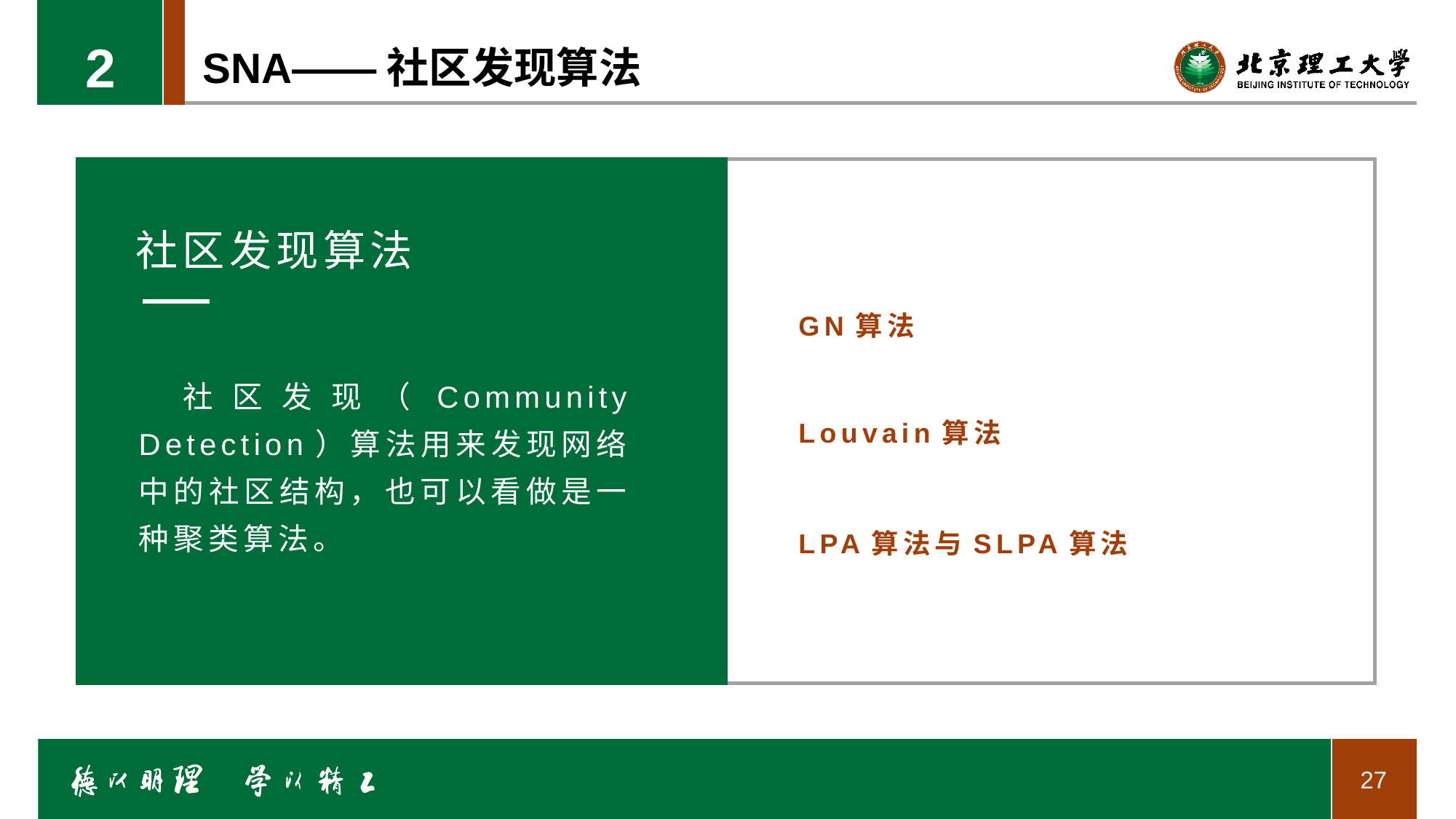

2
# SNA——社区发现算法

社区发现算法
GN算法
 社区发现（Community Detection）算法用来发现网络中的社区结构，也可以看做是一种聚类算法。
Louvain算法
LPA算法与SLPA算法